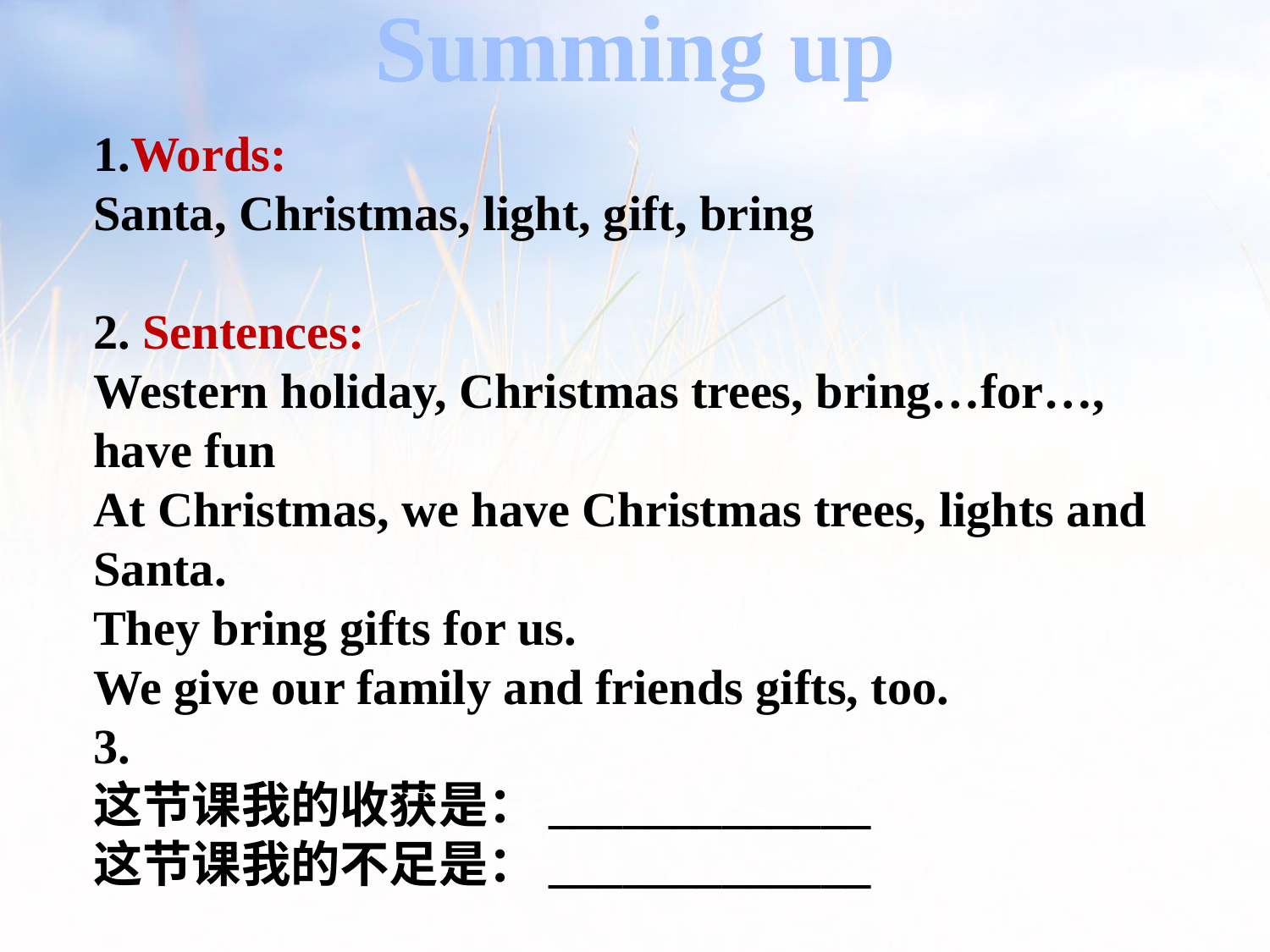

Summing up
1.Words:
Santa, Christmas, light, gift, bring

2. Sentences:
Western holiday, Christmas trees, bring…for…, have fun
At Christmas, we have Christmas trees, lights and Santa.
They bring gifts for us.
We give our family and friends gifts, too.
3.
这节课我的收获是：_____________
这节课我的不足是：_____________